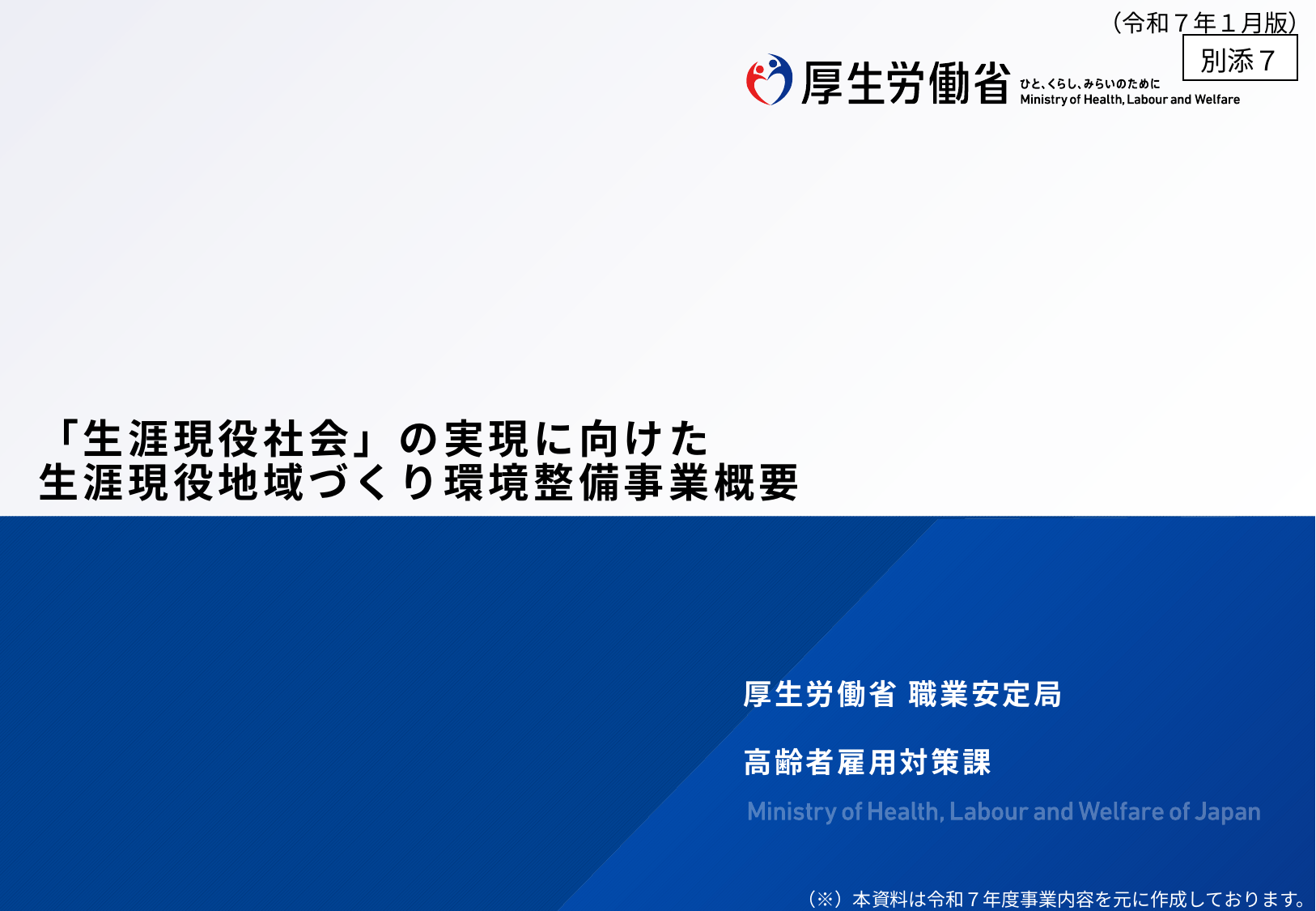

（令和７年１月版）

別添７
# 「生涯現役社会」の実現に向けた 生涯現役地域づくり環境整備事業概要
厚生労働省 職業安定局
高齢者雇用対策課
（※）本資料は令和７年度事業内容を元に作成しております。